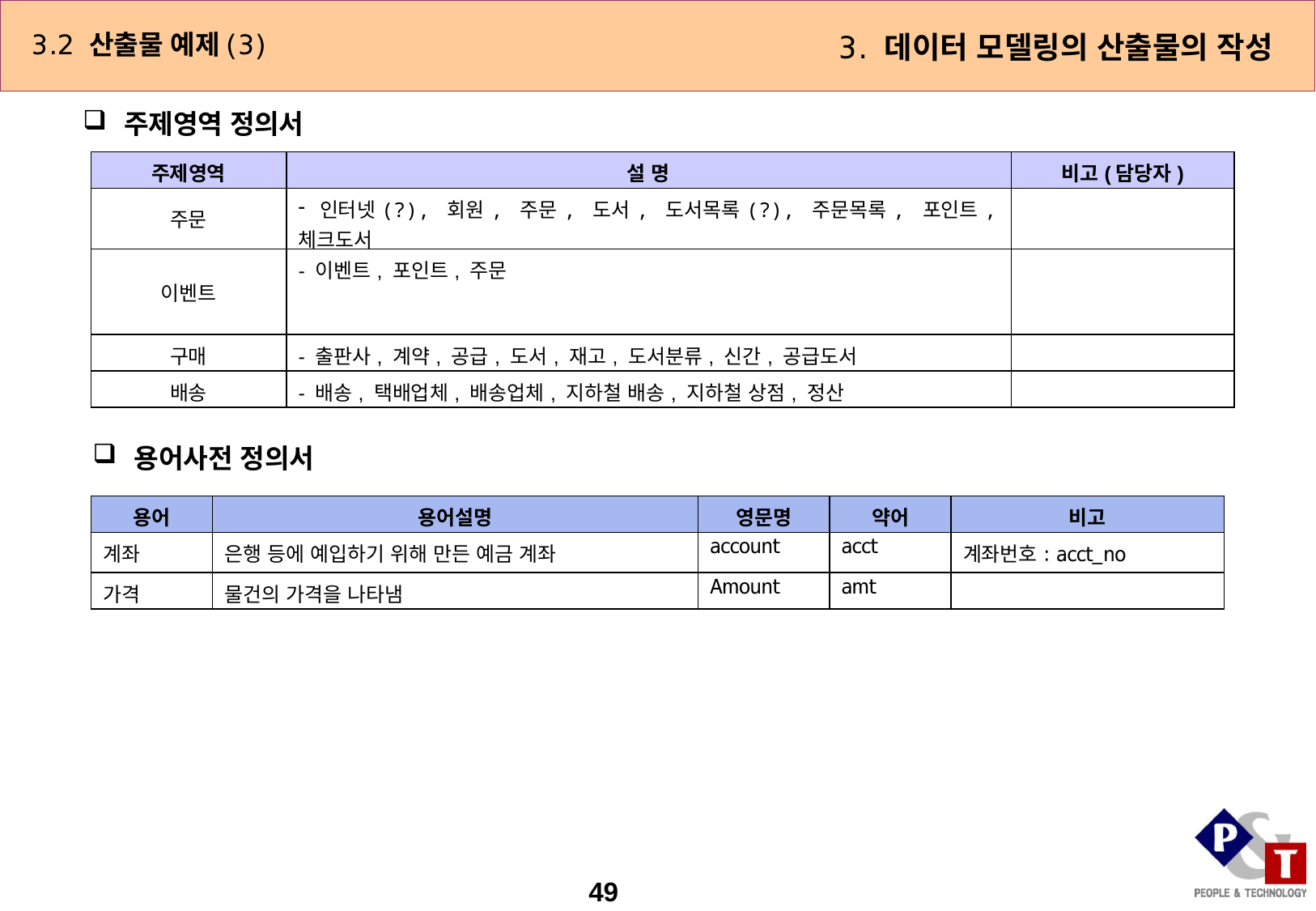

3.2 산출물 예제(3)
3. 데이터 모델링의 산출물의 작성
 주제영역 정의서
| 주제영역 | 설 명 | 비고(담당자) |
| --- | --- | --- |
| 주문 | 인터넷(?), 회원, 주문, 도서, 도서목록(?), 주문목록, 포인트, 체크도서 |  |
| 이벤트 | - 이벤트, 포인트, 주문 |  |
| 구매 | - 출판사, 계약, 공급, 도서, 재고, 도서분류, 신간, 공급도서 |  |
| 배송 | - 배송, 택배업체, 배송업체, 지하철 배송, 지하철 상점, 정산 |  |
 용어사전 정의서
| 용어 | 용어설명 | 영문명 | 약어 | 비고 |
| --- | --- | --- | --- | --- |
| 계좌 | 은행 등에 예입하기 위해 만든 예금 계좌 | account | acct | 계좌번호: acct\_no |
| 가격 | 물건의 가격을 나타냄 | Amount | amt |  |